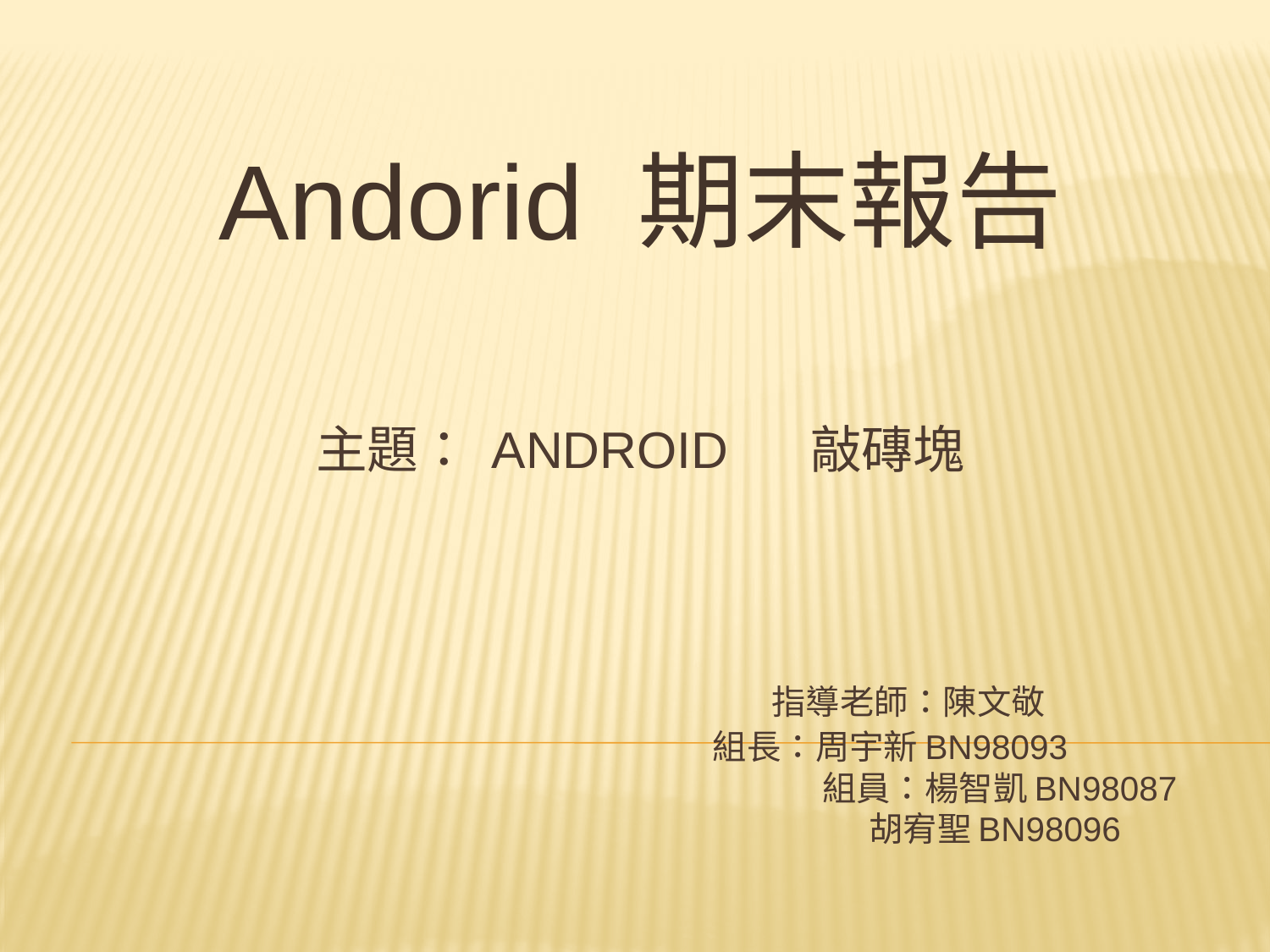

Andorid 期末報告
# 主題： android     敲磚塊 指導老師：陳文敬 組長：周宇新BN98093 組員：楊智凱BN98087 胡宥聖BN98096